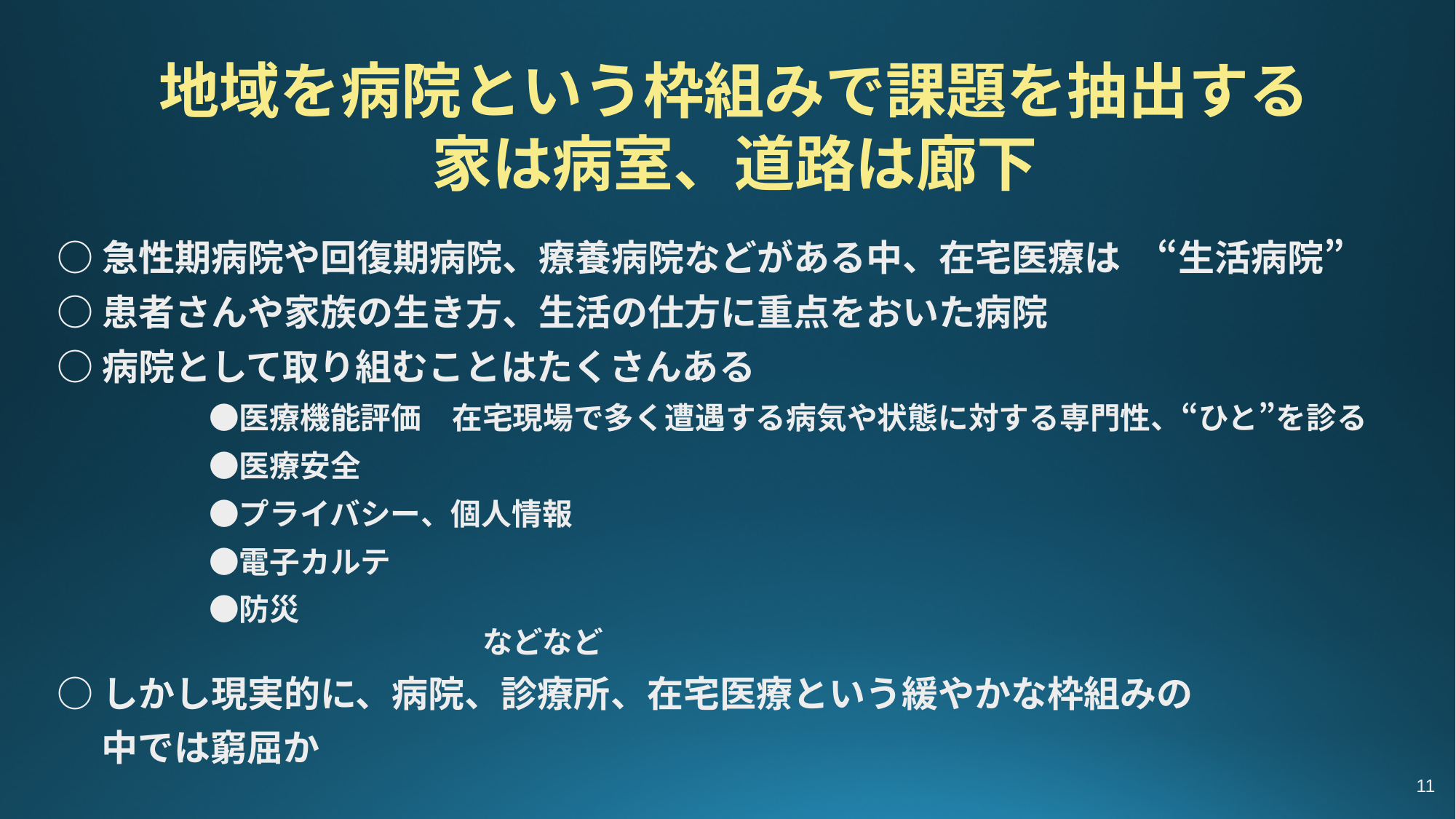

地域を病院という枠組みで課題を抽出する
家は病室、道路は廊下
○急性期病院や回復期病院、療養病院などがある中、在宅医療は　“生活病院”
○患者さんや家族の生き方、生活の仕方に重点をおいた病院
○病院として取り組むことはたくさんある
　　　　　●医療機能評価　在宅現場で多く遭遇する病気や状態に対する専門性、“ひと”を診る
　　　　　●医療安全
　　　　　●プライバシー、個人情報
　　　　　●電子カルテ
　　　　　●防災　　　　　　　　　　　　　　　　　　　　　　　　　　　　　　　　　　　　　　　　　　　　　　　　　　などなど
○しかし現実的に、病院、診療所、在宅医療という緩やかな枠組みの
　 中では窮屈か
11